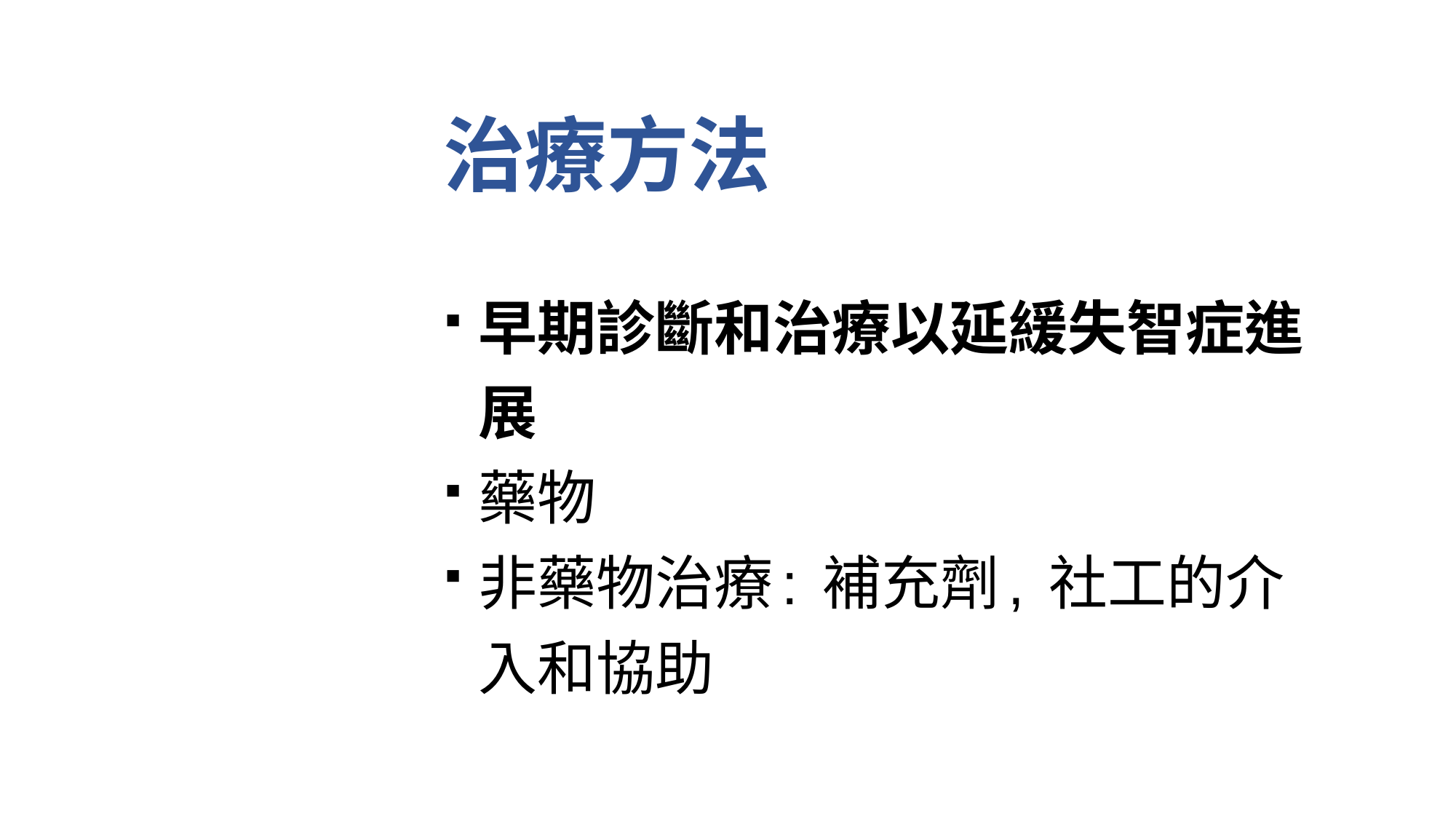

# 治療方法
早期診斷和治療以延緩失智症進展
藥物
非藥物治療: 補充劑, 社工的介入和協助